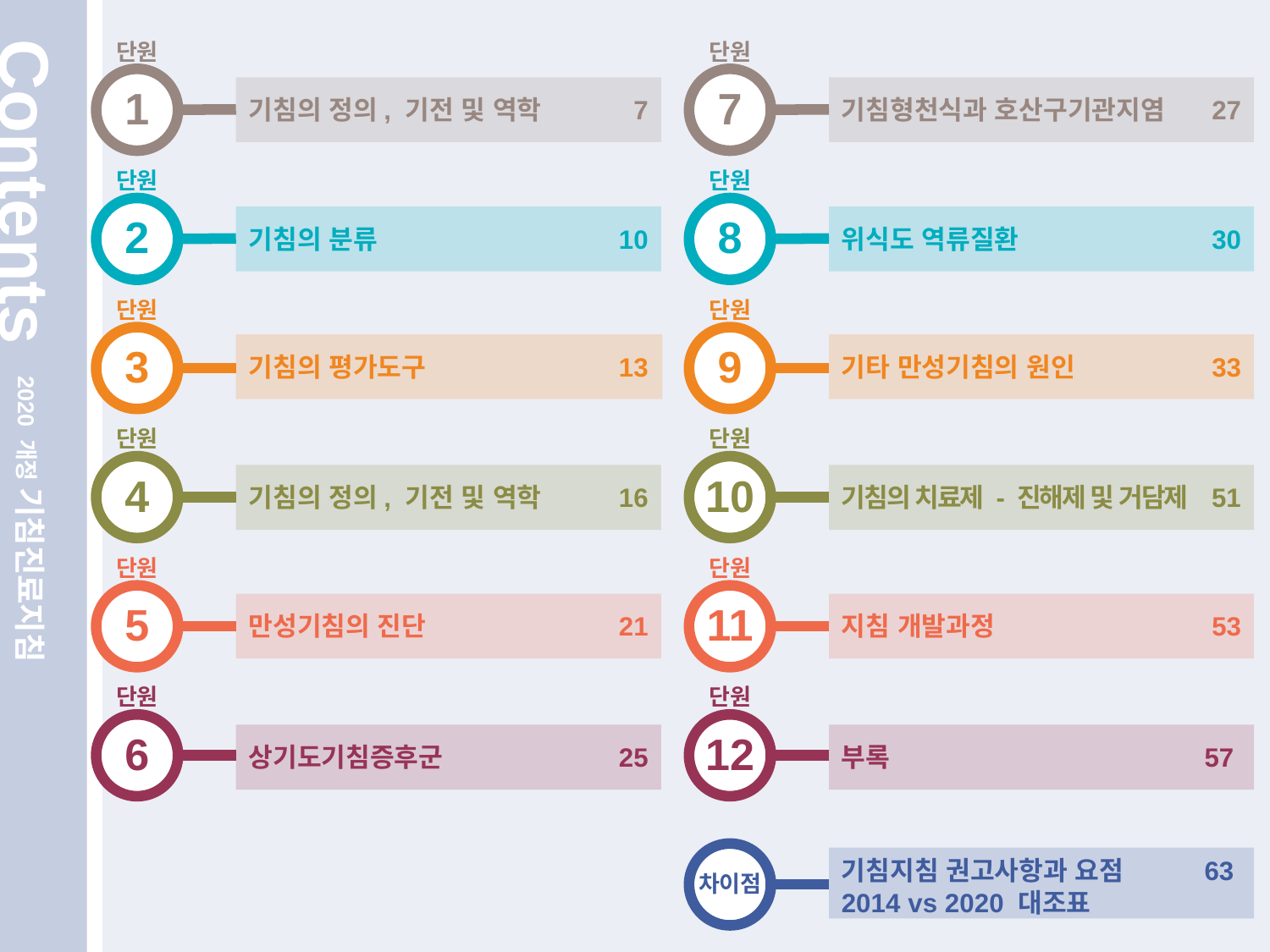

단원

1

기침의 정의, 기전 및 역학	7
단원

7

기침형천식과 호산구기관지염	27
단원

2

기침의 분류	10
단원

8

위식도 역류질환	30
단원

3

기침의 평가도구	13
단원

9

기타 만성기침의 원인	33
단원

4

기침의 정의, 기전 및 역학	16
단원

10

기침의 치료제 - 진해제 및 거담제	51
단원

5

만성기침의 진단	21
단원

11

지침 개발과정	53
단원

6

상기도기침증후군	25
단원

12

부록	57

기침지침 권고사항과 요점	63
2014 vs 2020 대조표
차이점